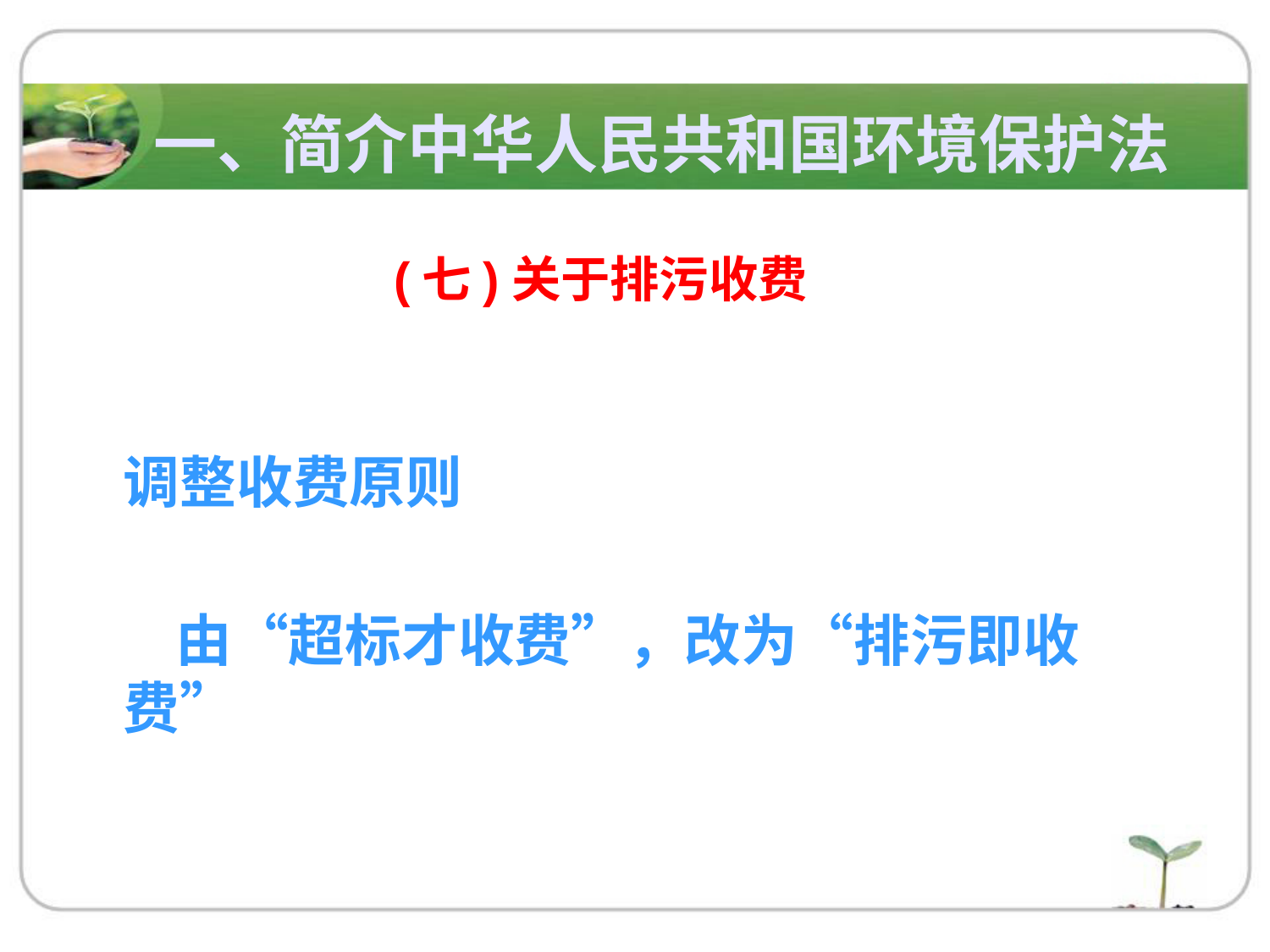

一、简介中华人民共和国环境保护法
(七)关于排污收费
调整收费原则

   由“超标才收费”，改为“排污即收费”